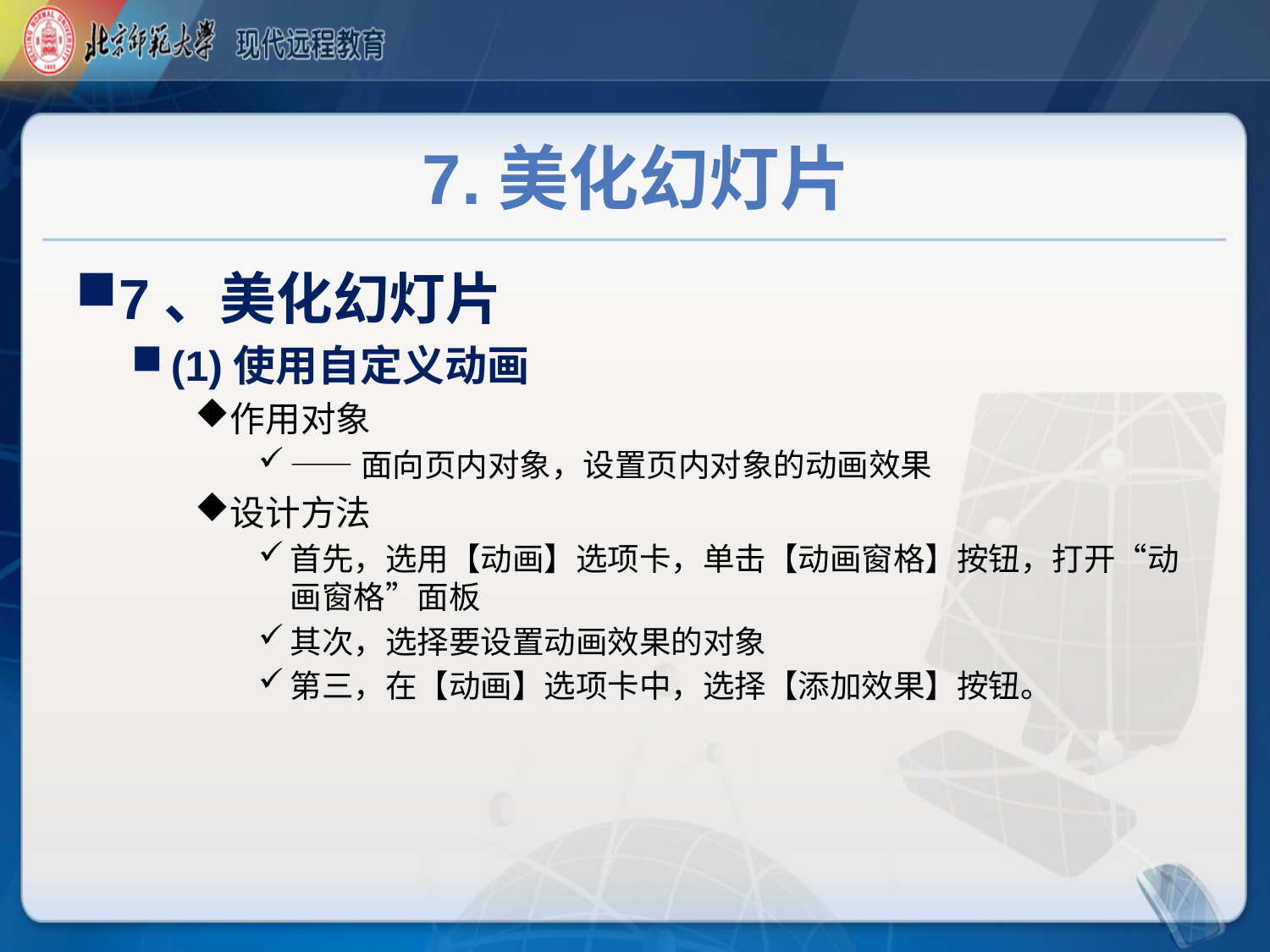

# 7.美化幻灯片
7、美化幻灯片
(1)使用自定义动画
作用对象
——面向页内对象，设置页内对象的动画效果
设计方法
首先，选用【动画】选项卡，单击【动画窗格】按钮，打开“动画窗格”面板
其次，选择要设置动画效果的对象
第三，在【动画】选项卡中，选择【添加效果】按钮。